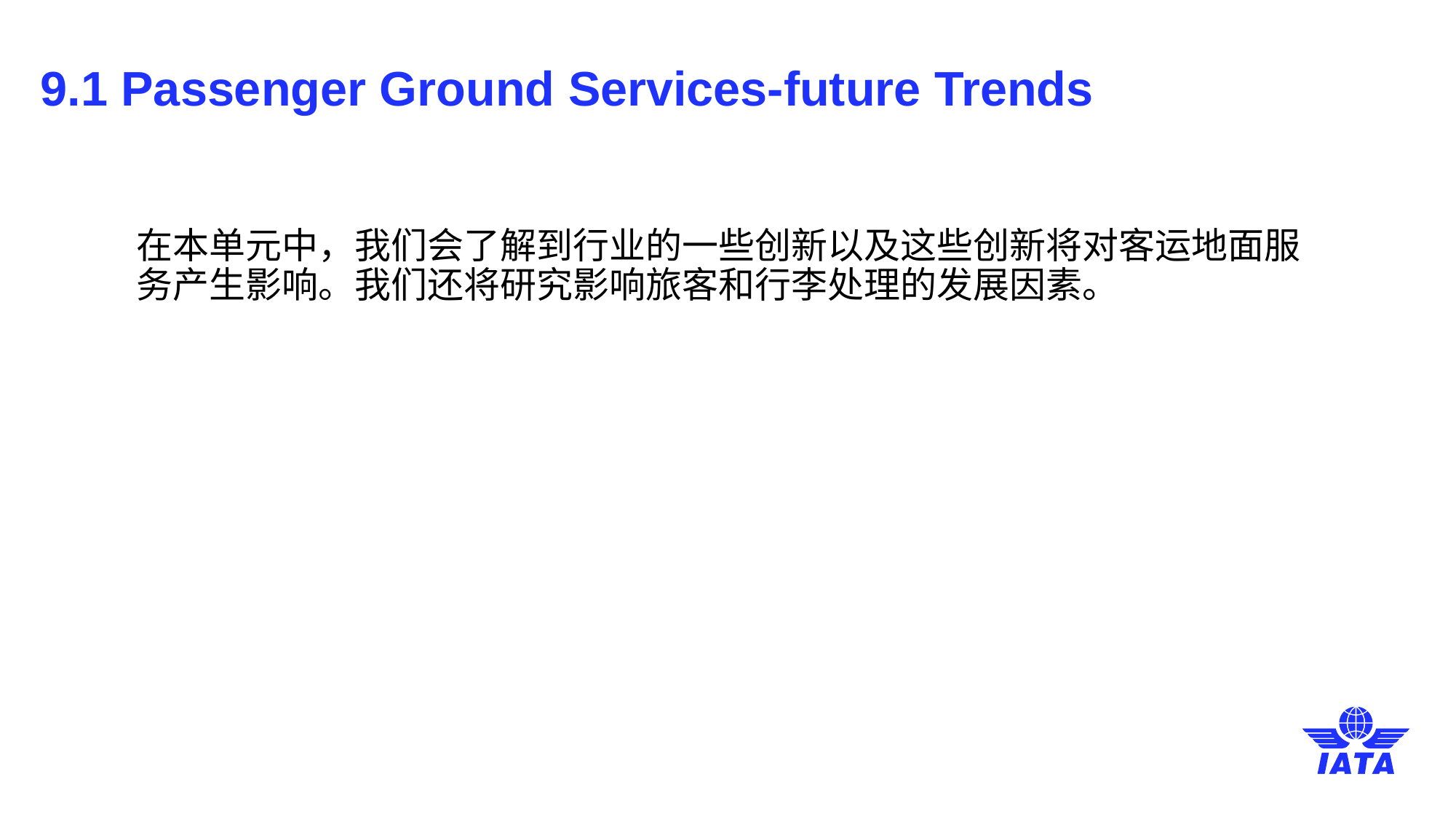

# 9.1 Passenger Ground Services-future Trends
在本单元中，我们会了解到行业的一些创新以及这些创新将对客运地面服务产生影响。我们还将研究影响旅客和行李处理的发展因素。
5